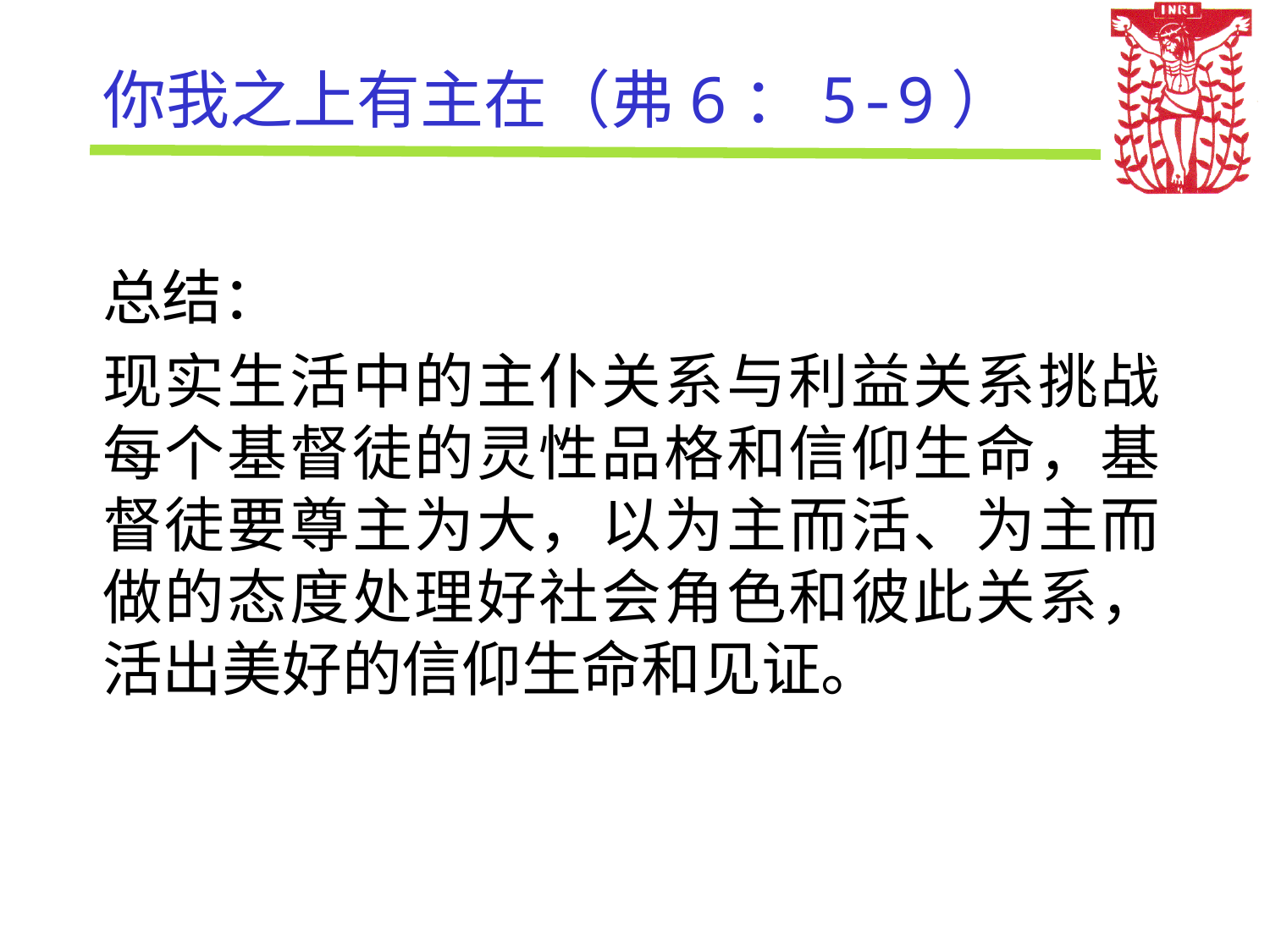

# 你我之上有主在（弗6：5-9）

总结：
现实生活中的主仆关系与利益关系挑战每个基督徒的灵性品格和信仰生命，基督徒要尊主为大，以为主而活、为主而做的态度处理好社会角色和彼此关系，活出美好的信仰生命和见证。